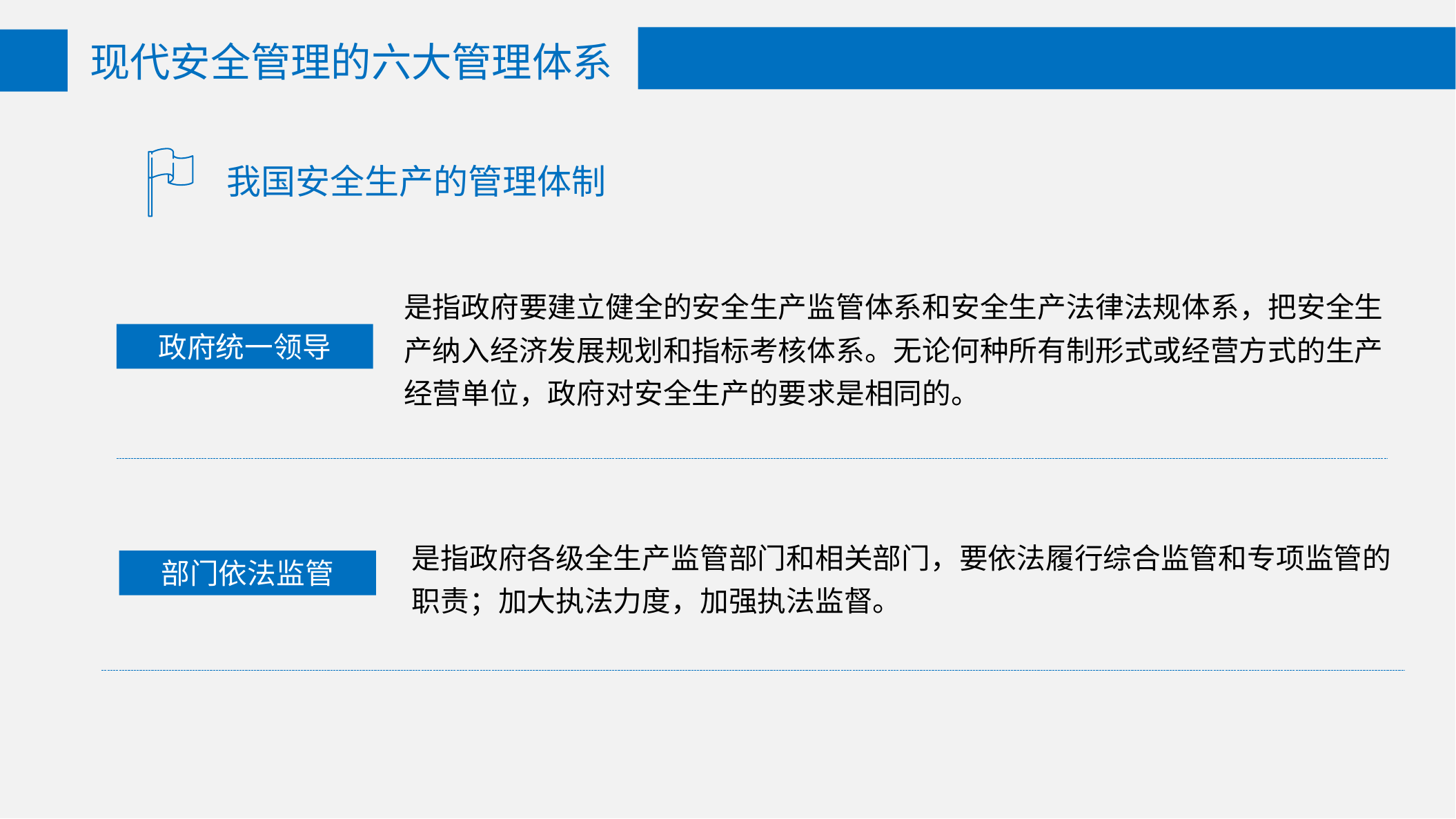

现代安全管理的六大管理体系

我国安全生产的管理体制
是指政府要建立健全的安全生产监管体系和安全生产法律法规体系，把安全生产纳入经济发展规划和指标考核体系。无论何种所有制形式或经营方式的生产经营单位，政府对安全生产的要求是相同的。
政府统一领导
是指政府各级全生产监管部门和相关部门，要依法履行综合监管和专项监管的职责；加大执法力度，加强执法监督。
部门依法监管